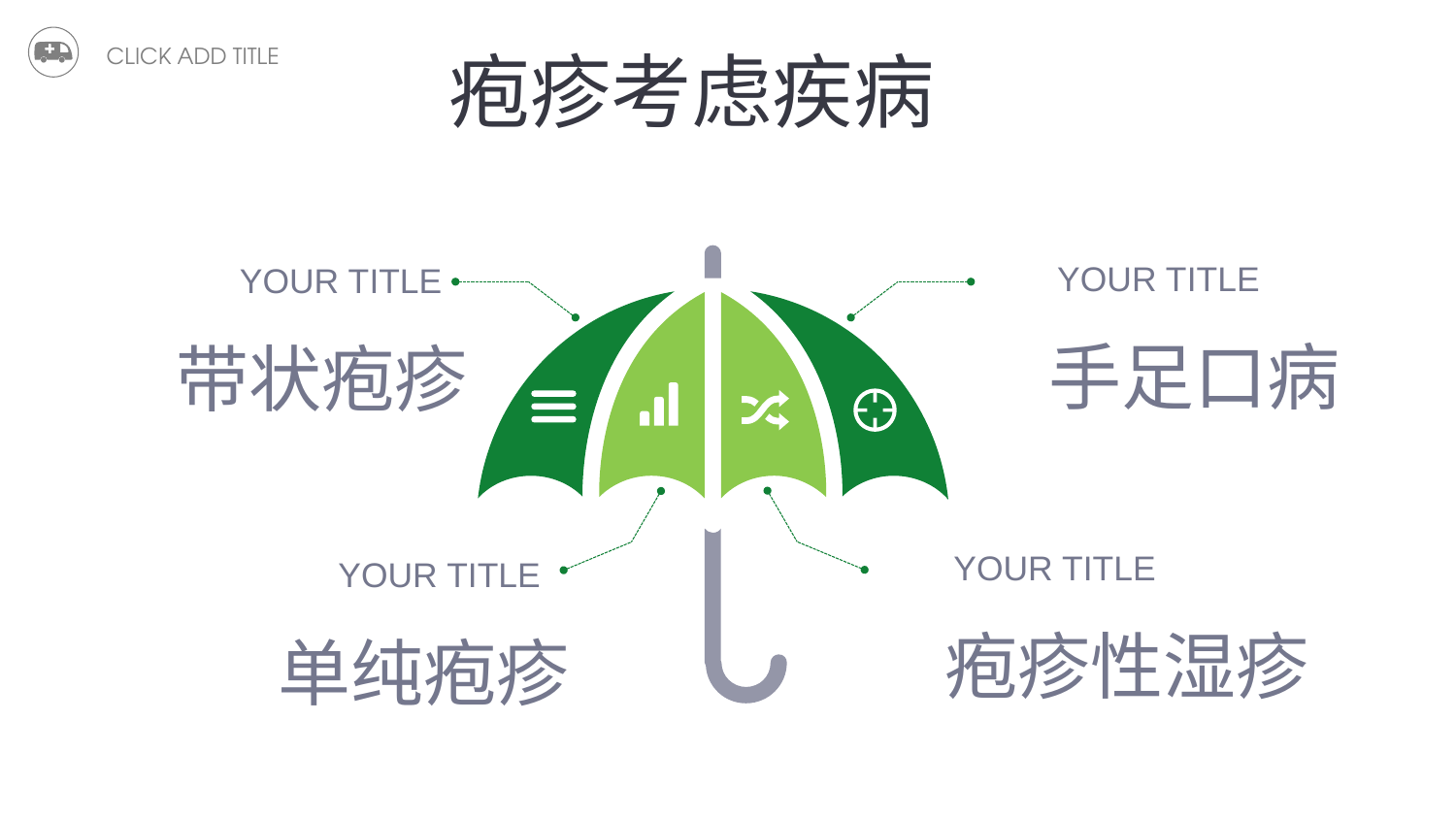

疱疹考虑疾病

YOUR TITLE
YOUR TITLE
手足口病
带状疱疹
YOUR TITLE
YOUR TITLE
疱疹性湿疹
单纯疱疹